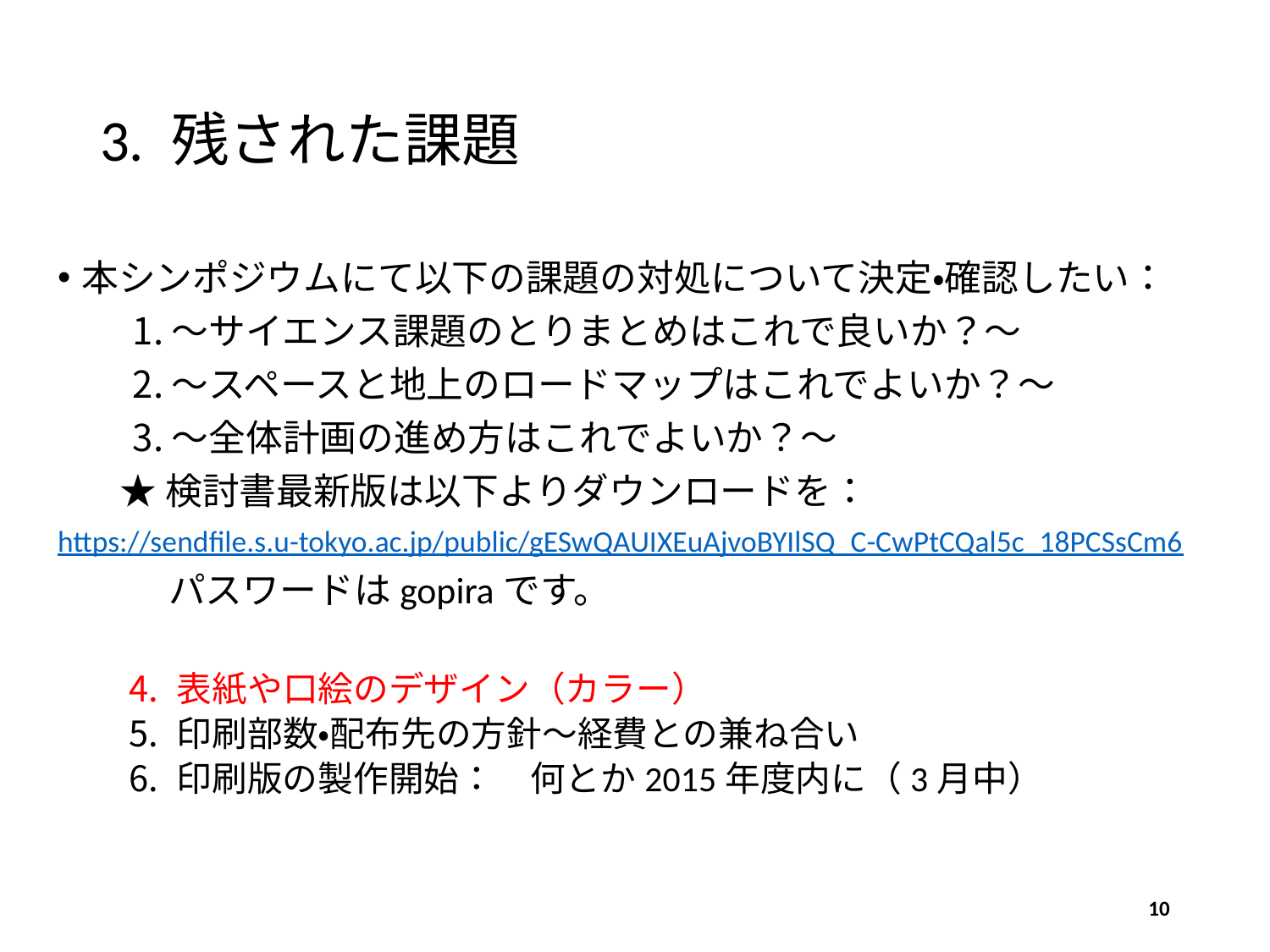

# 3. 残された課題
本シンポジウムにて以下の課題の対処について決定・確認したい：
～サイエンス課題のとりまとめはこれで良いか？～
～スペースと地上のロードマップはこれでよいか？～
～全体計画の進め方はこれでよいか？～
★検討書最新版は以下よりダウンロードを：
https://sendfile.s.u-tokyo.ac.jp/public/gESwQAUIXEuAjvoBYIlSQ_C-CwPtCQal5c_18PCSsCm6
　　　パスワードはgopiraです。

表紙や口絵のデザイン（カラー）
印刷部数・配布先の方針～経費との兼ね合い
印刷版の製作開始：　何とか2015年度内に（3月中）

10